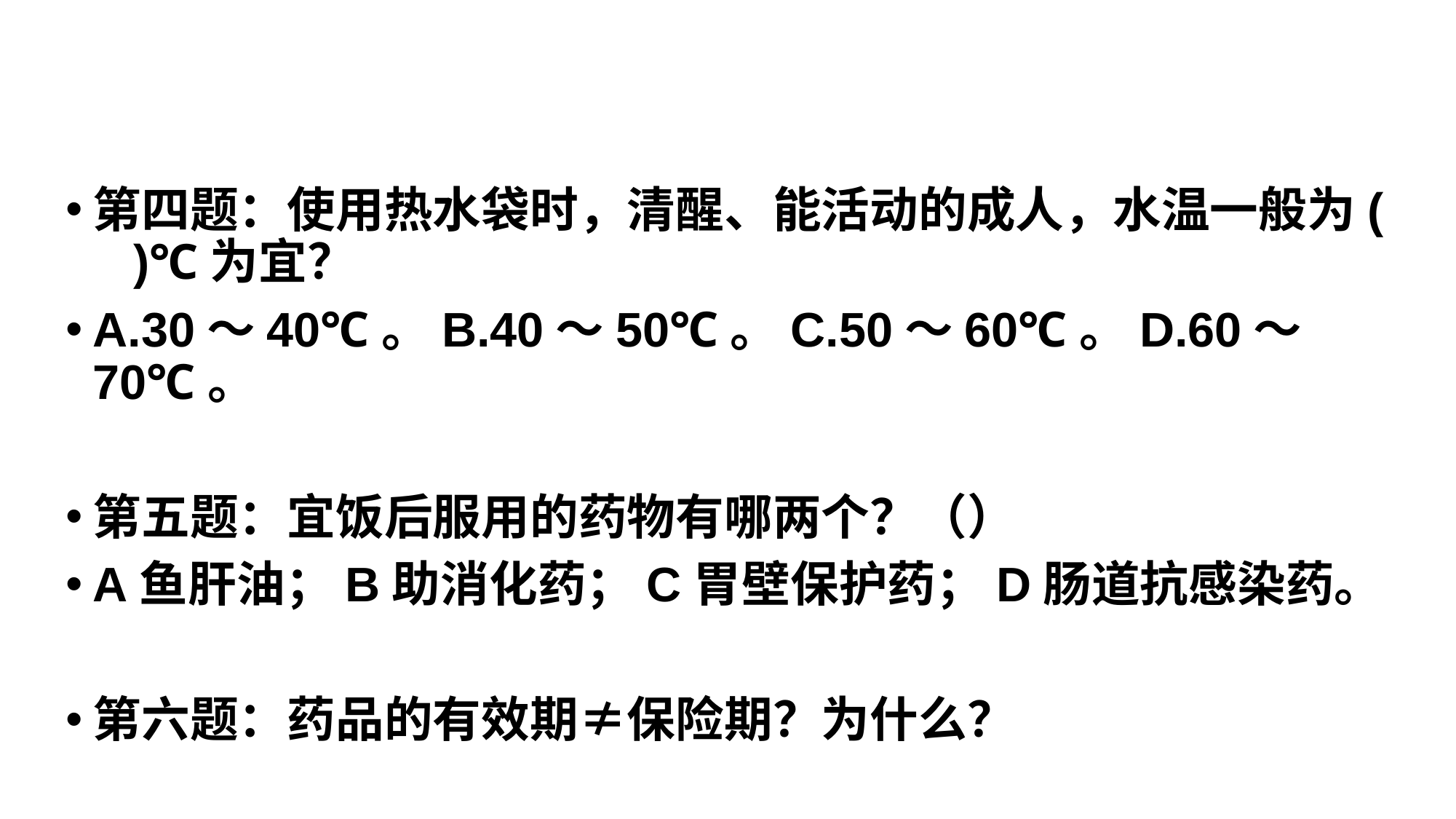

第四题：使用热水袋时，清醒、能活动的成人，水温一般为(     )℃为宜？
A.30～40℃。B.40～50℃。C.50～60℃。D.60～70℃。

第五题：宜饭后服用的药物有哪两个？（）
A鱼肝油；B助消化药；C胃壁保护药；D肠道抗感染药。

第六题：药品的有效期≠保险期？为什么？